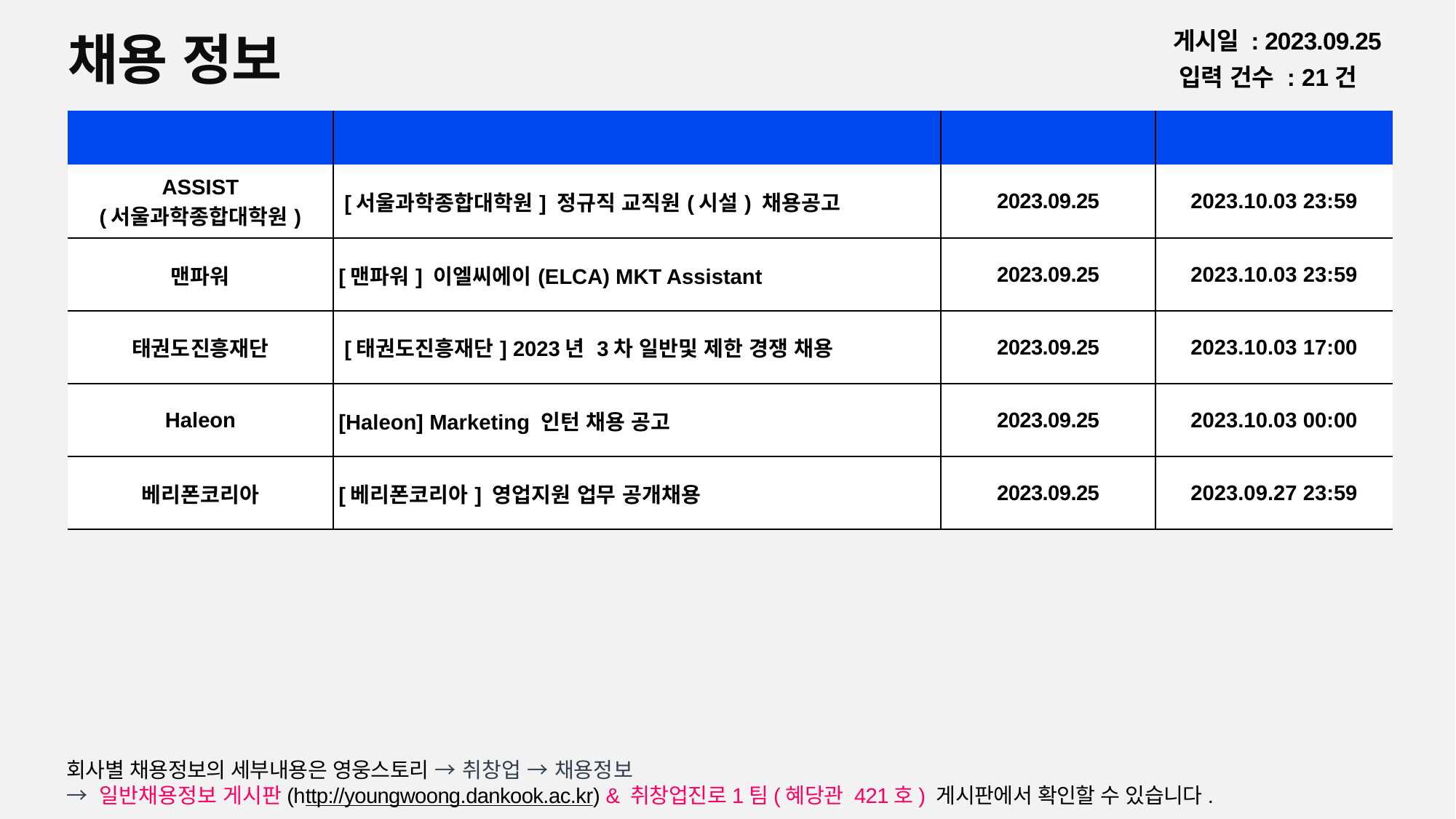

채용 정보
게시일 : 2023.09.25
입력 건수 : 21건
| 회사명 | 공고명 | 등록일 | 마감일 |
| --- | --- | --- | --- |
| ASSIST (서울과학종합대학원) | [서울과학종합대학원] 정규직 교직원(시설) 채용공고 | 2023.09.25 | 2023.10.03 23:59 |
| 맨파워 | [맨파워] 이엘씨에이(ELCA) MKT Assistant | 2023.09.25 | 2023.10.03 23:59 |
| 태권도진흥재단 | [태권도진흥재단] 2023년 3차 일반및 제한 경쟁 채용 | 2023.09.25 | 2023.10.03 17:00 |
| Haleon | [Haleon] Marketing 인턴 채용 공고 | 2023.09.25 | 2023.10.03 00:00 |
| 베리폰코리아 | [베리폰코리아] 영업지원 업무 공개채용 | 2023.09.25 | 2023.09.27 23:59 |
회사별 채용정보의 세부내용은 영웅스토리 → 취창업 → 채용정보
→ 일반채용정보 게시판(http://youngwoong.dankook.ac.kr) & 취창업진로1팀(혜당관 421호) 게시판에서 확인할 수 있습니다.